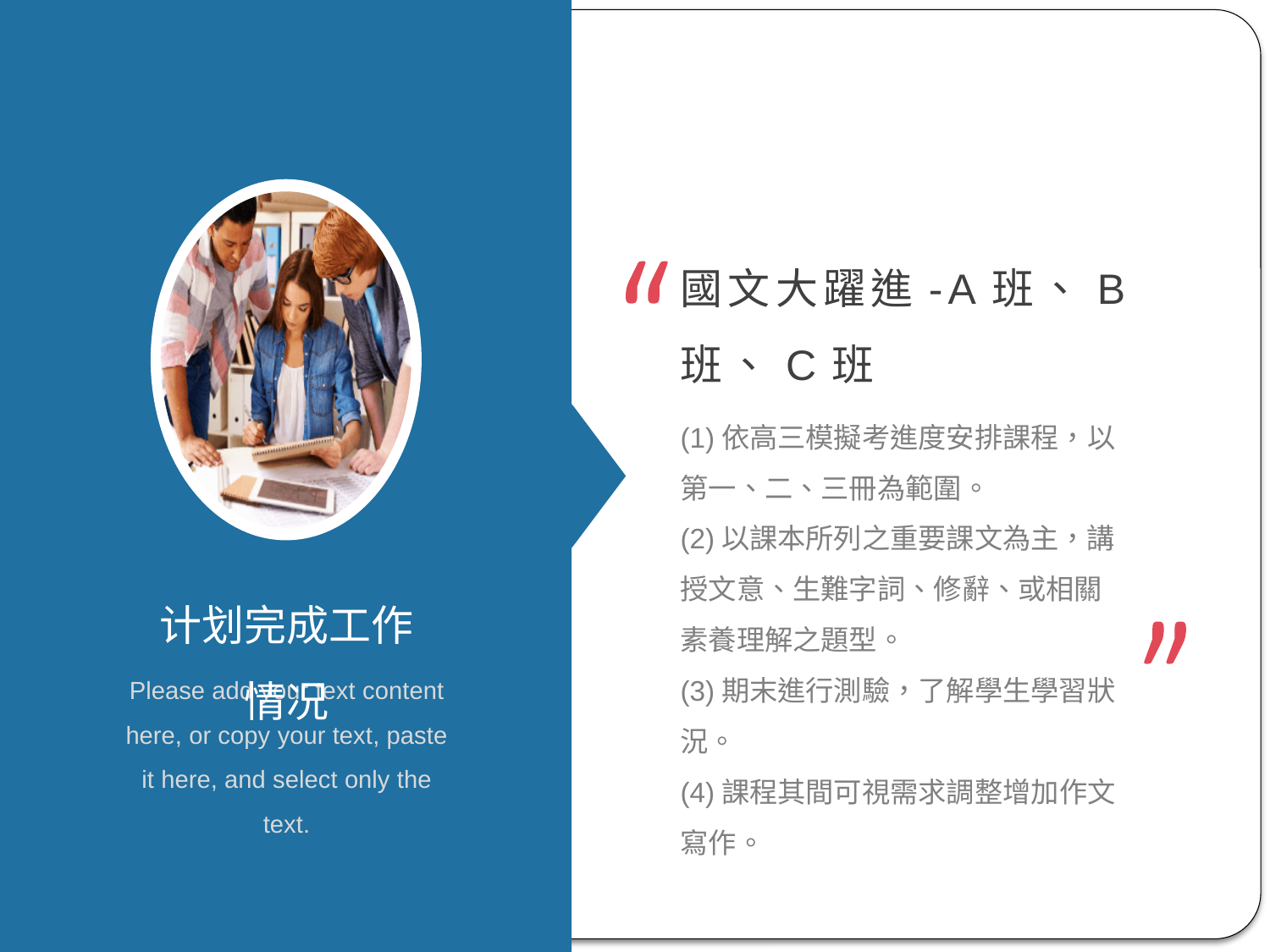

國文大躍進-A班、B班、C班

(1)依高三模擬考進度安排課程，以第一、二、三冊為範圍。
(2)以課本所列之重要課文為主，講授文意、生難字詞、修辭、或相關素養理解之題型。
(3)期末進行測驗，了解學生學習狀況。
(4)課程其間可視需求調整增加作文寫作。
计划完成工作情况
Please add your text content here, or copy your text, paste it here, and select only the text.